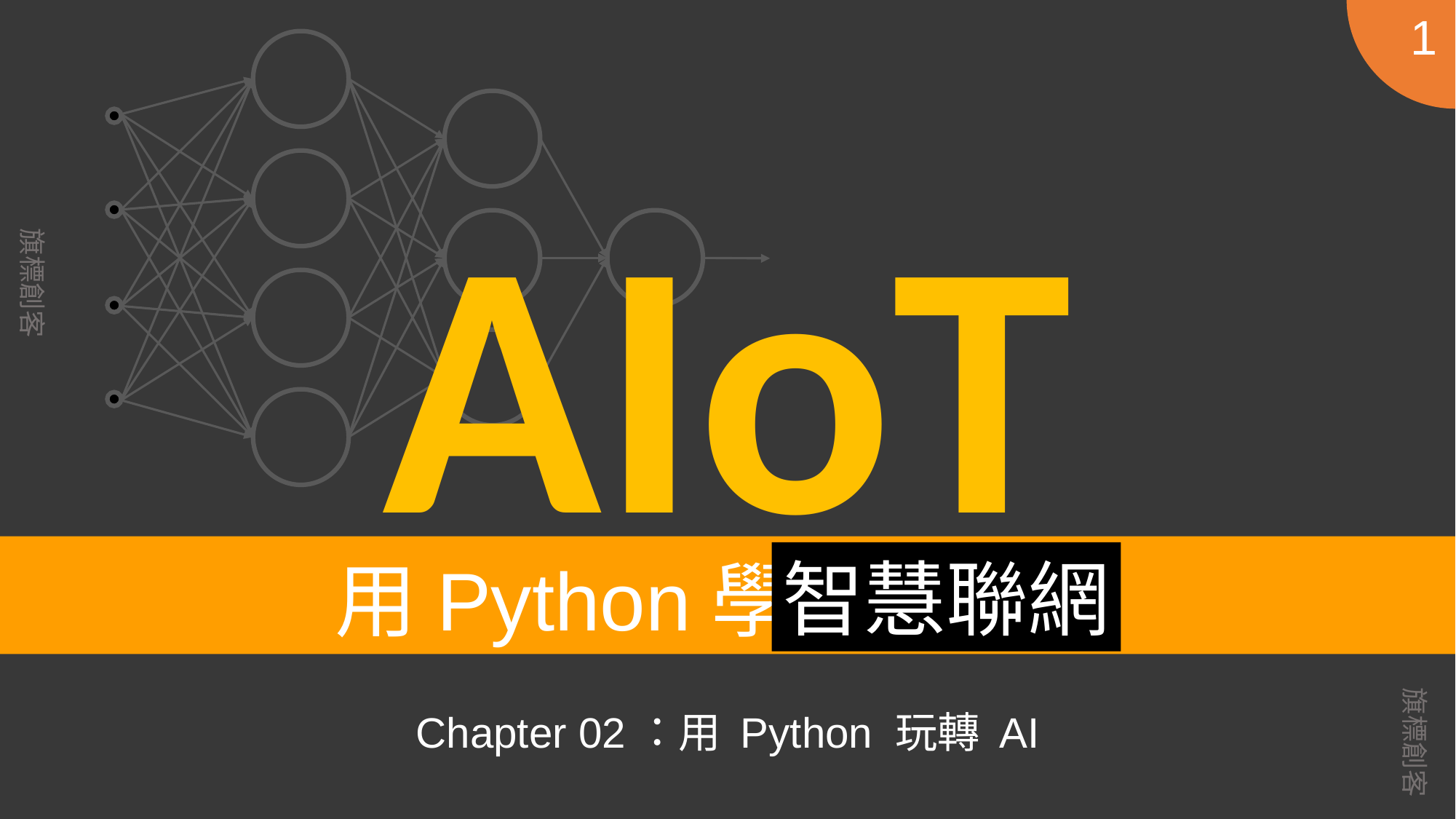

AIoT
# 用Python學智慧聯網
智慧聯網
Chapter 02：用 Python 玩轉 AI